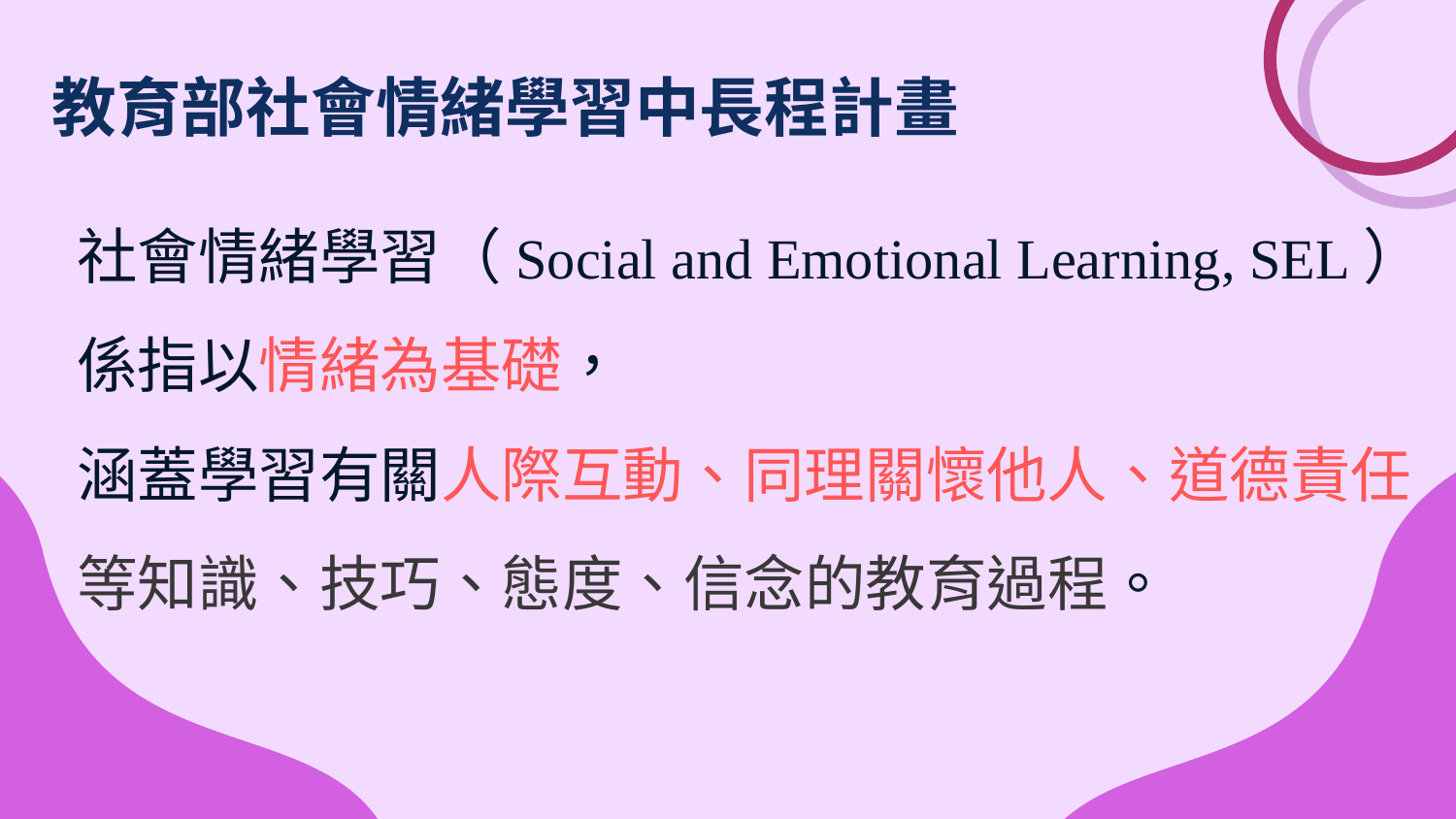

# 教育部社會情緒學習中長程計畫
社會情緒學習（Social and Emotional Learning, SEL）係指以情緒為基礎，
涵蓋學習有關人際互動、同理關懷他人、道德責任等知識、技巧、態度、信念的教育過程。